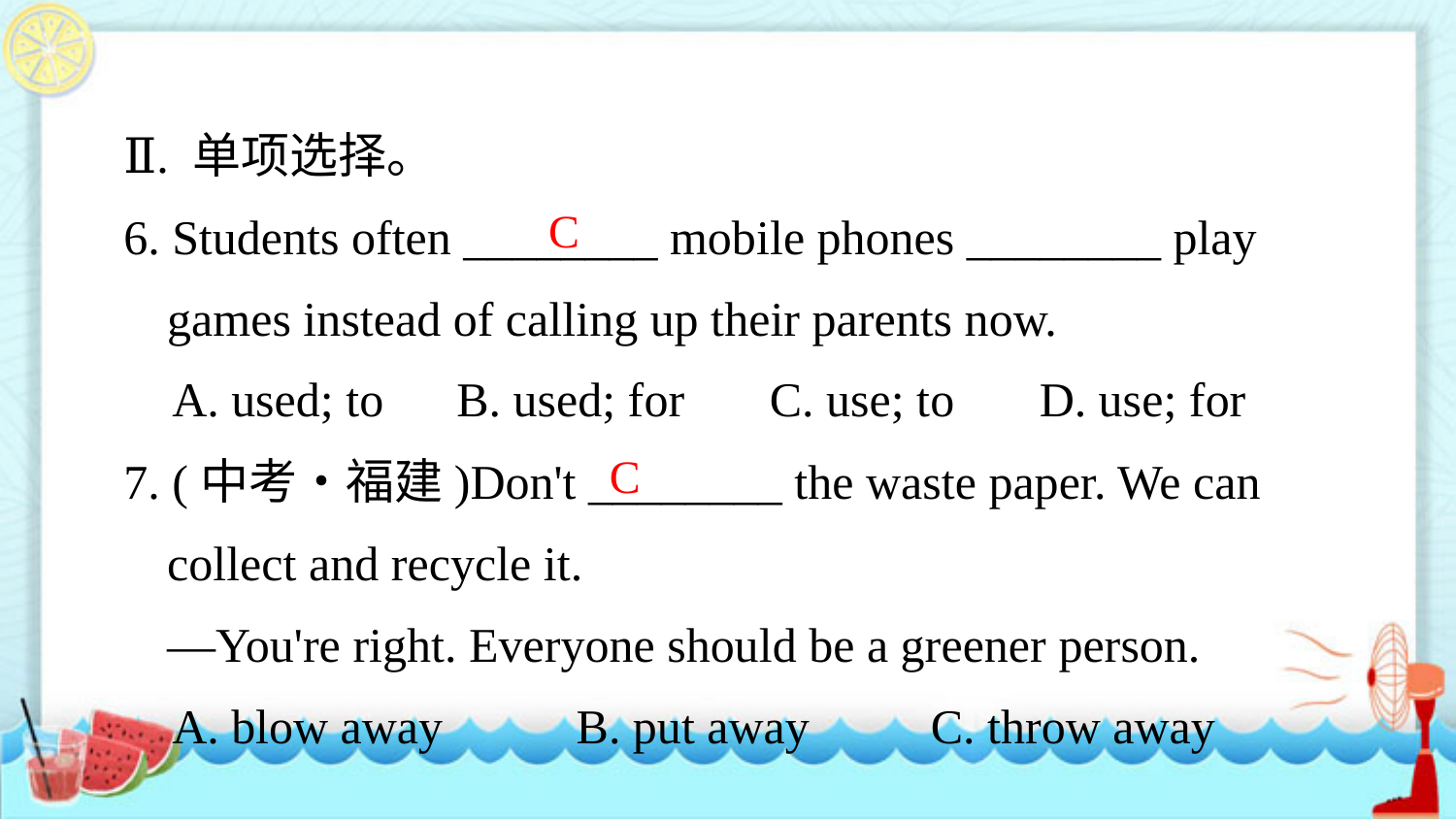

Ⅱ. 单项选择。
6. Students often ________ mobile phones ________ play games instead of calling up their parents now.
    A. used; to      B. used; for       C. use; to       D. use; for
7. (中考•福建)Don't ________ the waste paper. We can collect and recycle it.
—You're right. Everyone should be a greener person.
    A. blow away           B. put away          C. throw away
C
C